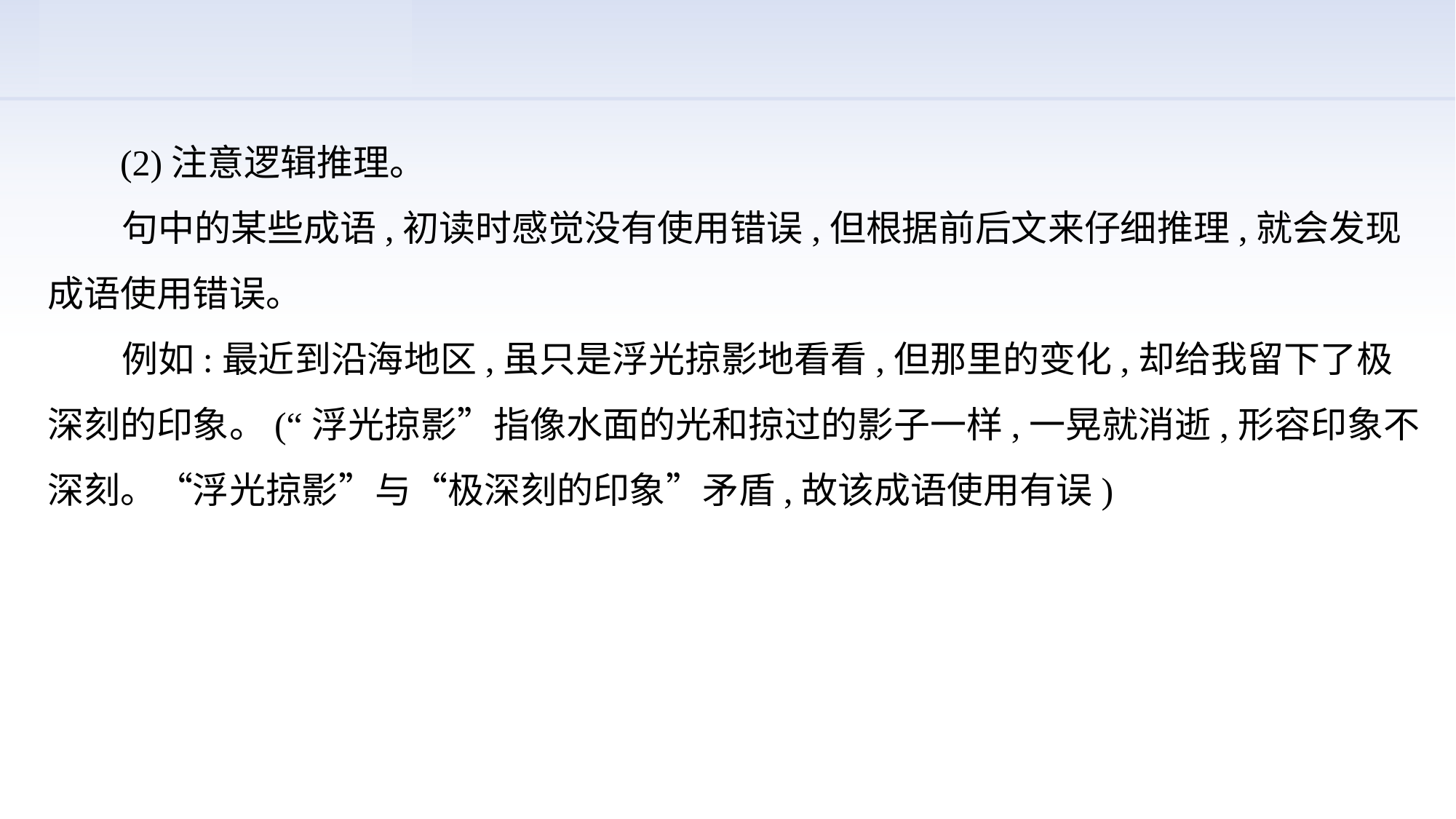

(2)注意逻辑推理。
        句中的某些成语,初读时感觉没有使用错误,但根据前后文来仔细推理,就会发现成语使用错误。
        例如:最近到沿海地区,虽只是浮光掠影地看看,但那里的变化,却给我留下了极深刻的印象。(“浮光掠影”指像水面的光和掠过的影子一样,一晃就消逝,形容印象不深刻。“浮光掠影”与“极深刻的印象”矛盾,故该成语使用有误)